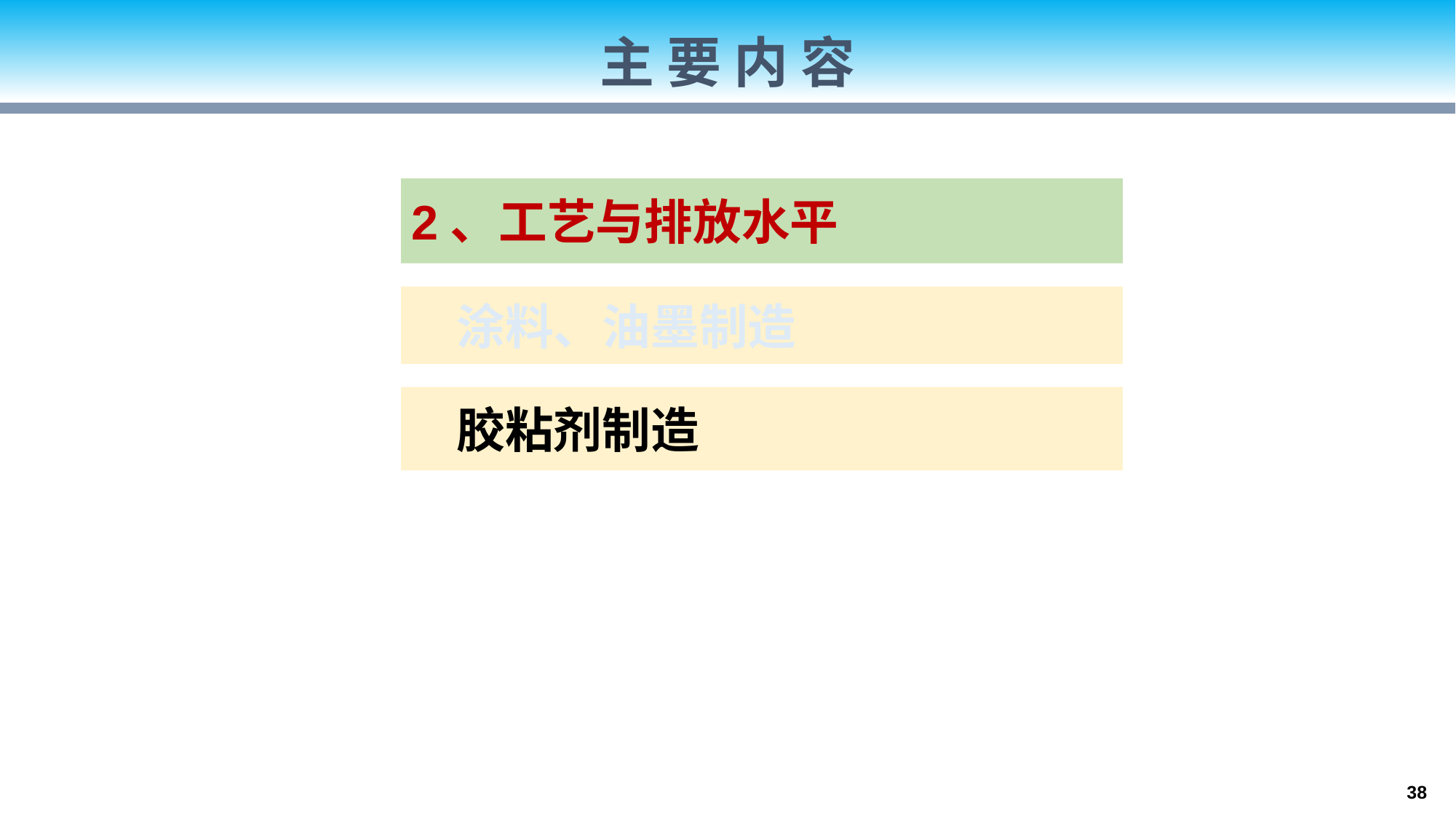

# 主 要 内 容
2、工艺与排放水平
   涂料、油墨制造
   胶粘剂制造
38